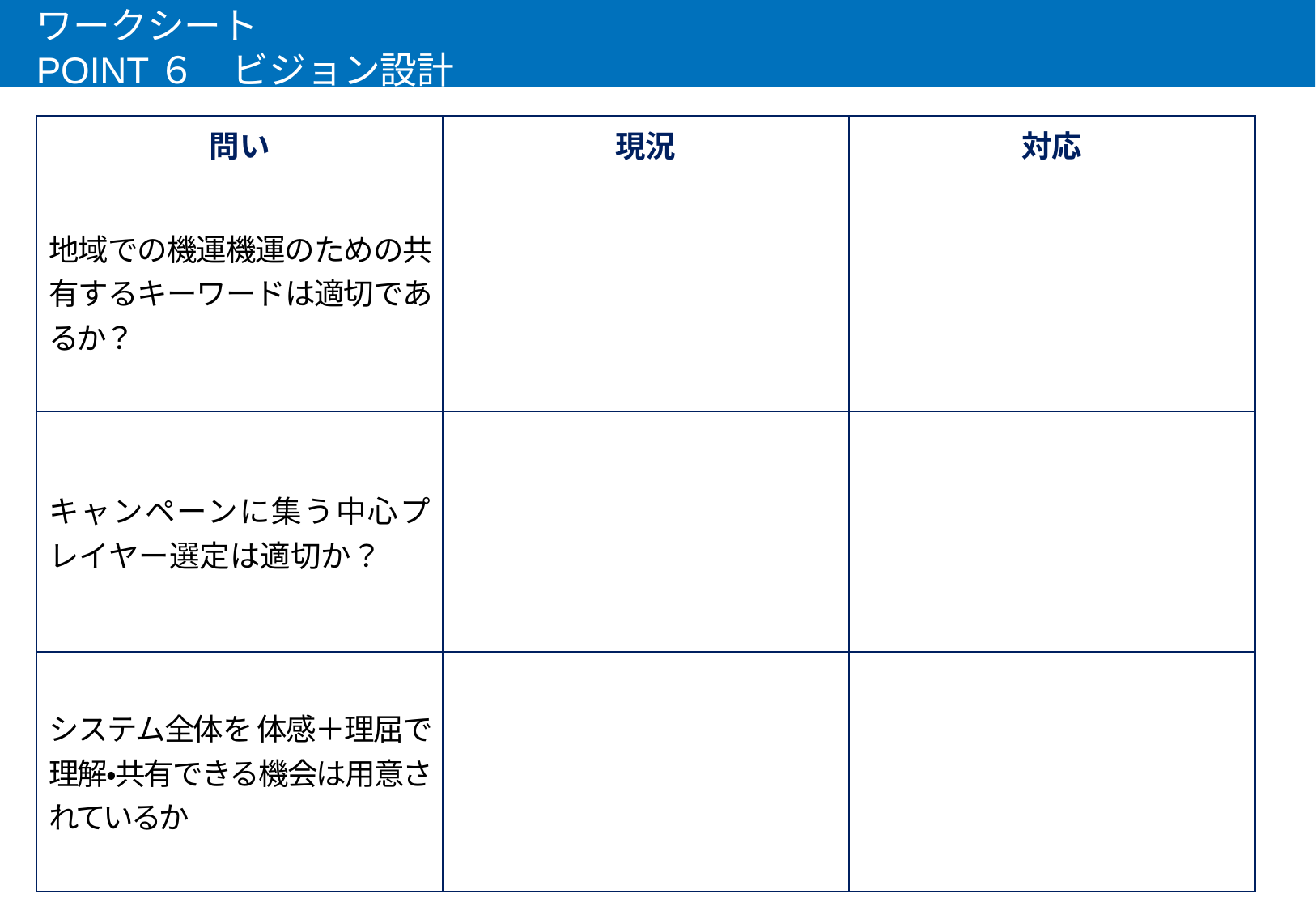

# ワークシート POINT６　ビジョン設計
| 問い | 現況 | 対応 |
| --- | --- | --- |
| 地域での機運機運のための共有するキーワードは適切であるか？ |  |  |
| キャンペーンに集う中心プレイヤー選定は適切か？ |  |  |
| システム全体を 体感＋理屈で理解・共有できる機会は用意されているか |  |  |